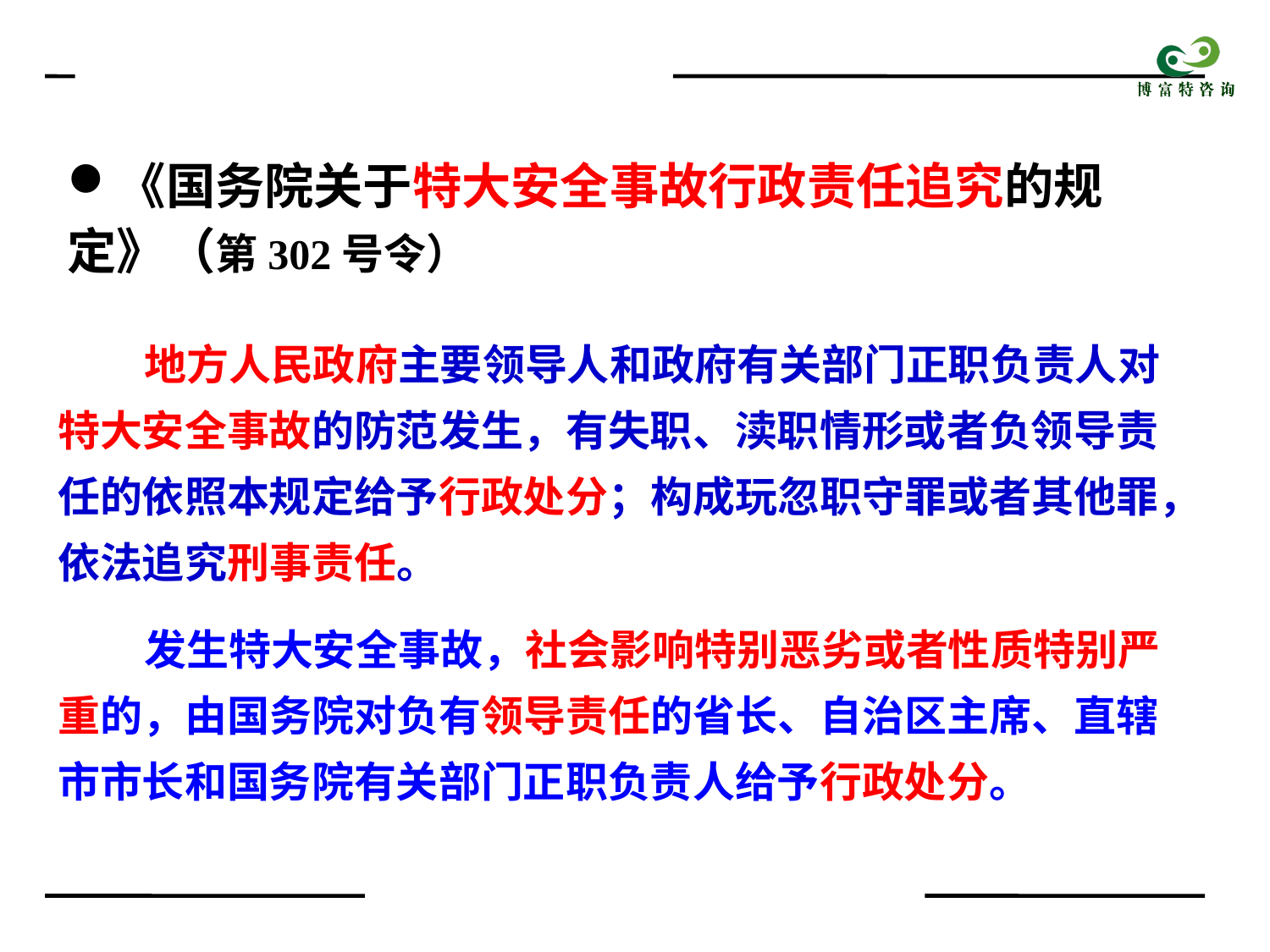

《国务院关于特大安全事故行政责任追究的规定》（第302号令）
        地方人民政府主要领导人和政府有关部门正职负责人对特大安全事故的防范发生，有失职、渎职情形或者负领导责任的依照本规定给予行政处分；构成玩忽职守罪或者其他罪，依法追究刑事责任。
        发生特大安全事故，社会影响特别恶劣或者性质特别严重的，由国务院对负有领导责任的省长、自治区主席、直辖市市长和国务院有关部门正职负责人给予行政处分。